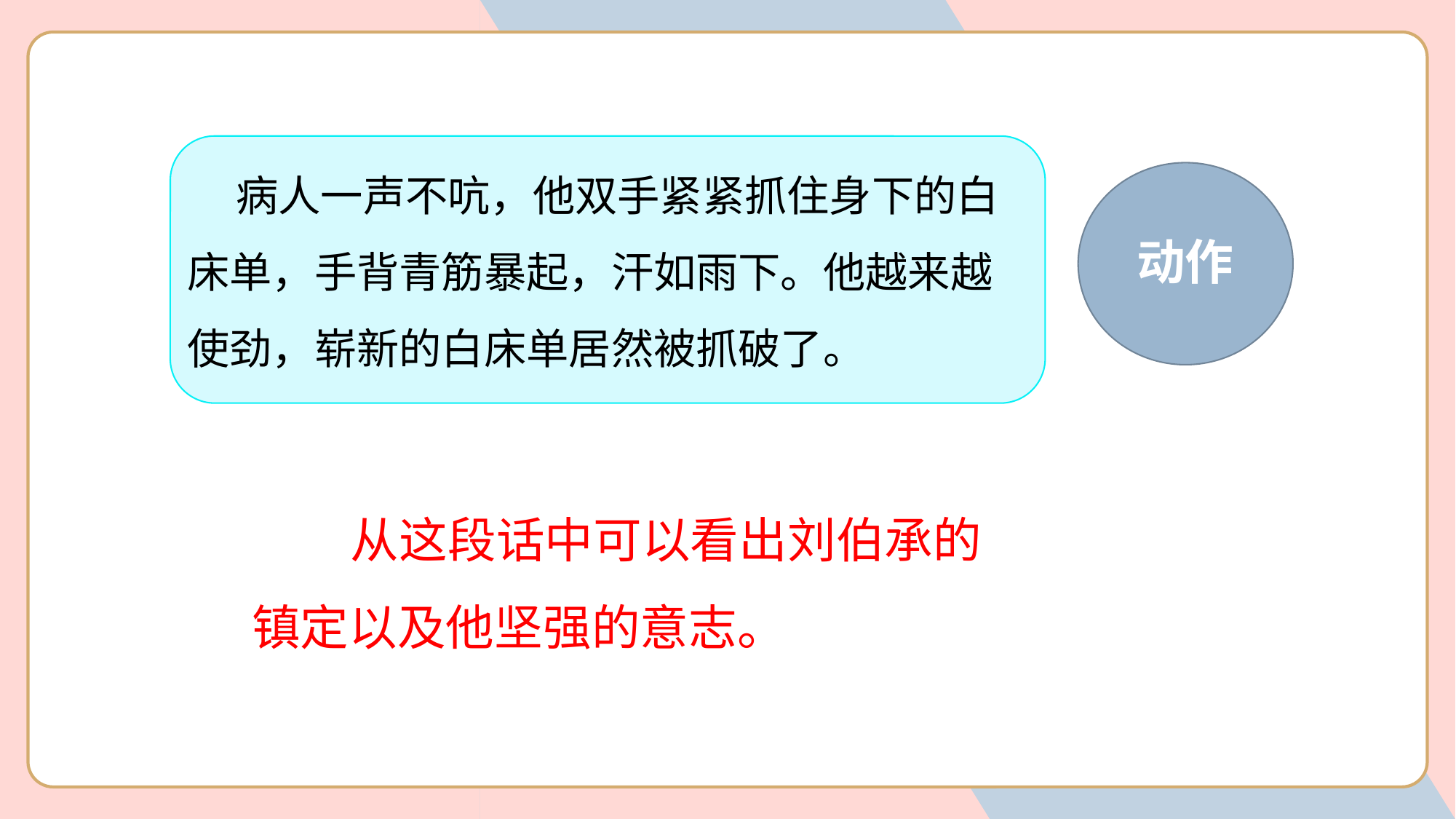

病人一声不吭，他双手紧紧抓住身下的白床单，手背青筋暴起，汗如雨下。他越来越使劲，崭新的白床单居然被抓破了。

动作
        从这段话中可以看出刘伯承的
镇定以及他坚强的意志。